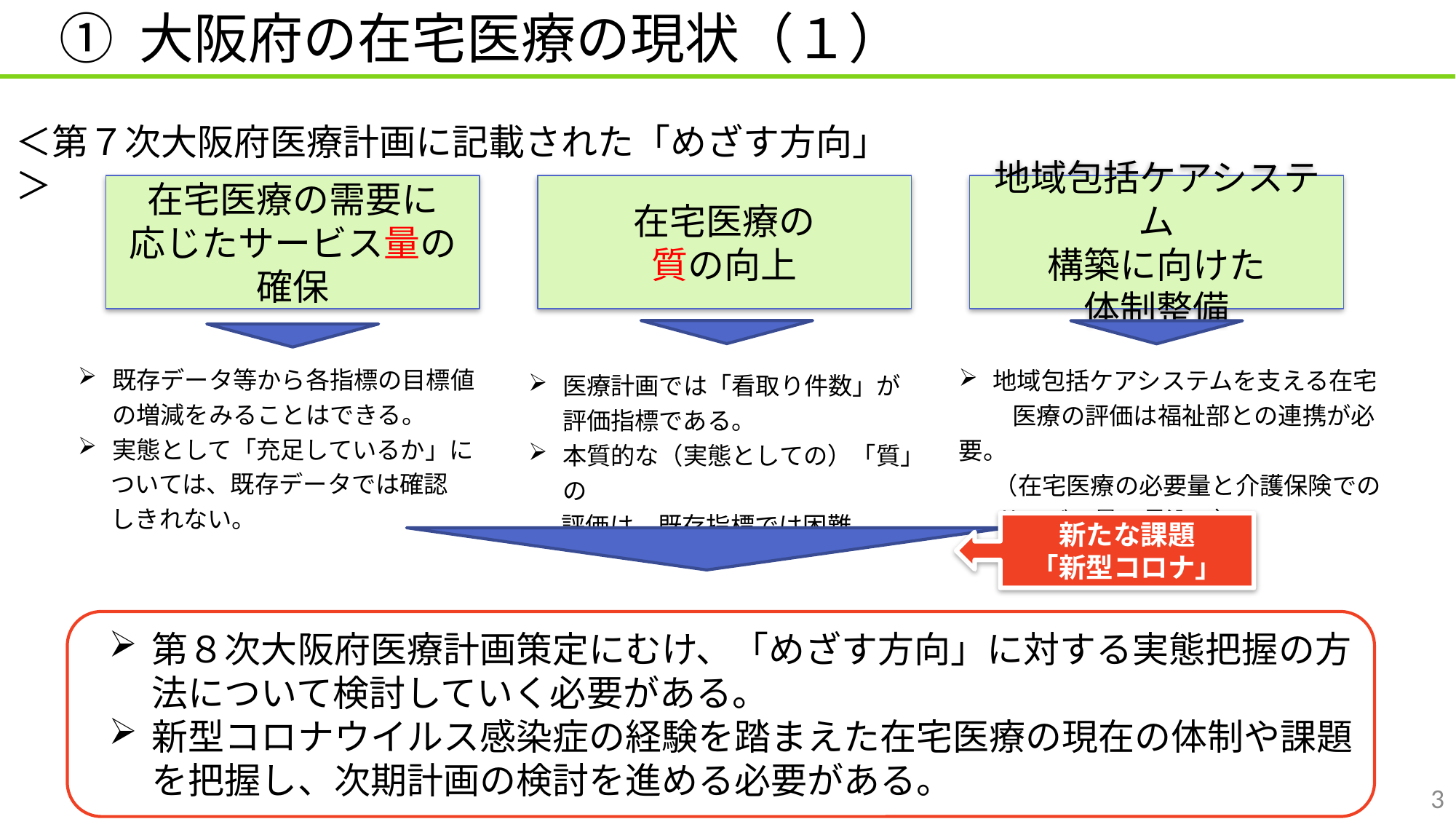

① 大阪府の在宅医療の現状（１）
＜第７次大阪府医療計画に記載された「めざす方向」＞
在宅医療の需要に
応じたサービス量の
確保
在宅医療の
質の向上
地域包括ケアシステム
構築に向けた
体制整備

既存データ等から各指標の目標値の増減をみることはできる。
実態として「充足しているか」に
     ついては、既存データでは確認
     しきれない。
地域包括ケアシステムを支える在宅
　　 医療の評価は福祉部との連携が必要。
　  （在宅医療の必要量と介護保険での
      サービス量の見込み）

医療計画では「看取り件数」が評価指標である。
本質的な（実態としての）「質」の
     評価は、既存指標では困難。
新たな課題
「新型コロナ」

第８次大阪府医療計画策定にむけ、「めざす方向」に対する実態把握の方法について検討していく必要がある。
新型コロナウイルス感染症の経験を踏まえた在宅医療の現在の体制や課題を把握し、次期計画の検討を進める必要がある。
3